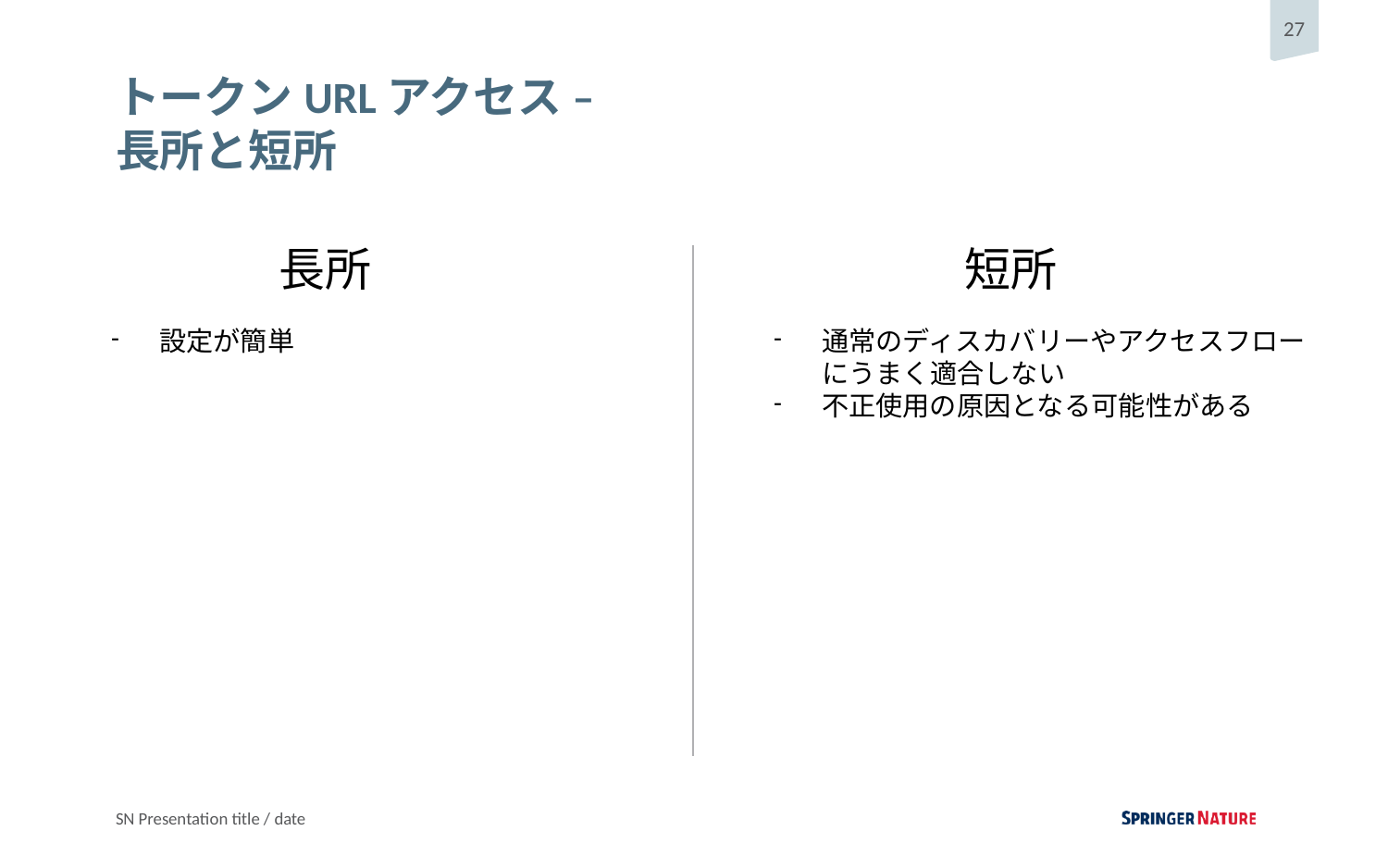

# トークンURLアクセス – 長所と短所
長所
短所
設定が簡単
通常のディスカバリーやアクセスフローにうまく適合しない
不正使用の原因となる可能性がある